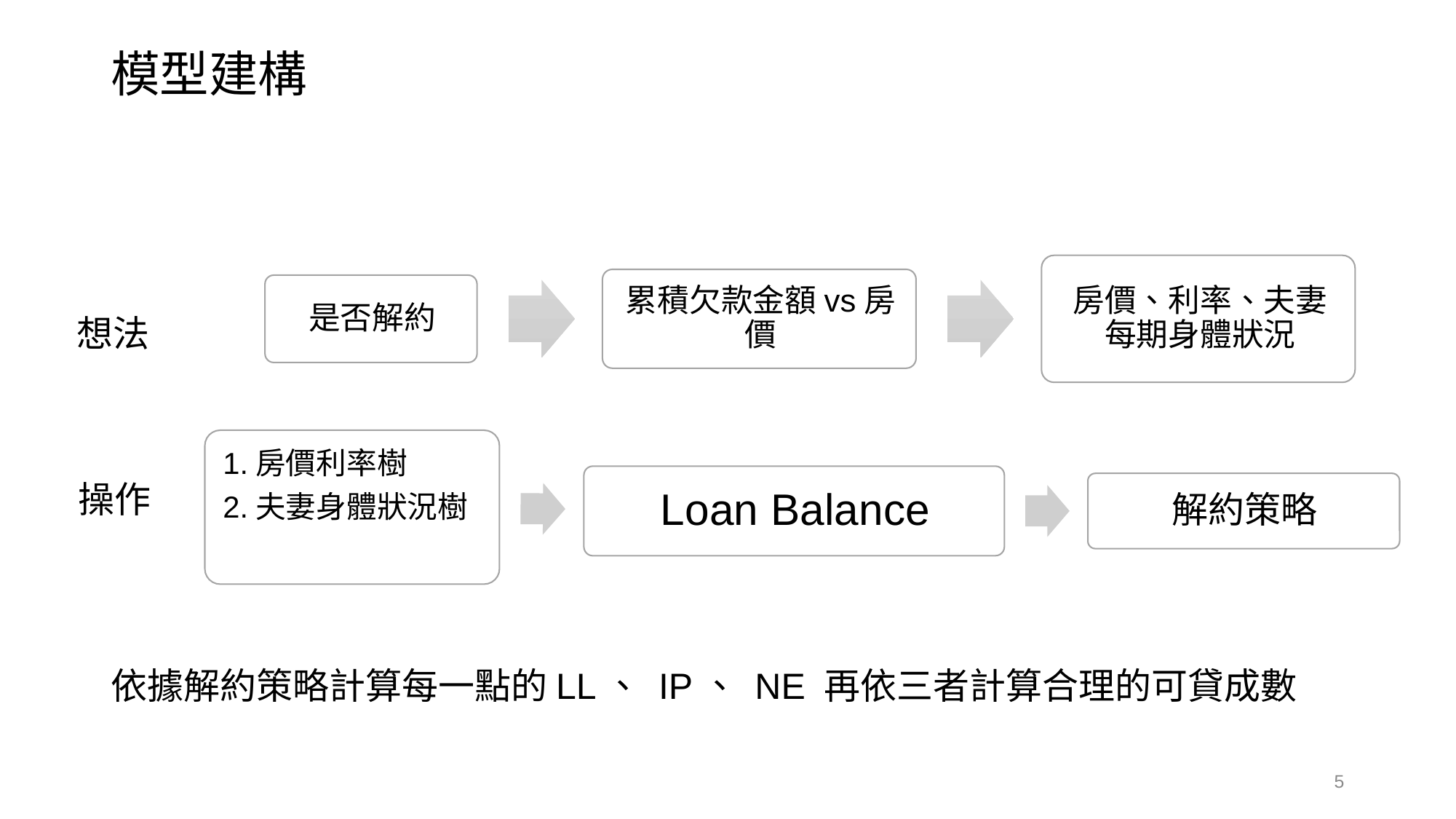

# 模型建構
是否解約

累積欠款金額vs房價

房價、利率、夫妻每期身體狀況
1.房價利率樹
2.夫妻身體狀況樹

Loan Balance

解約策略
想法
操作
依據解約策略計算每一點的LL、 IP、 NE 再依三者計算合理的可貸成數
5